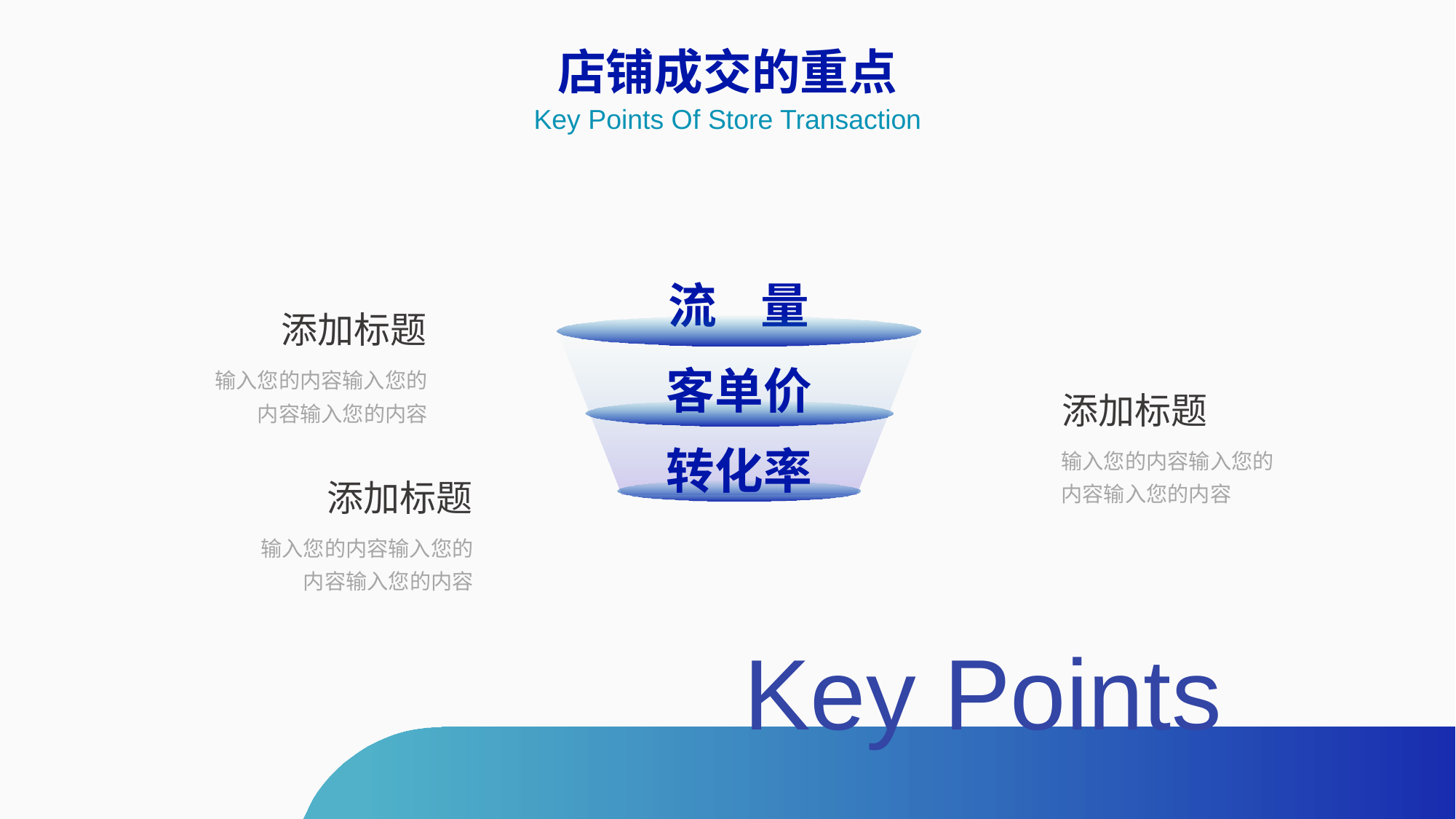

店铺成交的重点
Key Points Of Store Transaction
流    量
添加标题

输入您的内容输入您的内容输入您的内容
客单价
添加标题

转化率
输入您的内容输入您的内容输入您的内容
添加标题

输入您的内容输入您的内容输入您的内容
Key Points